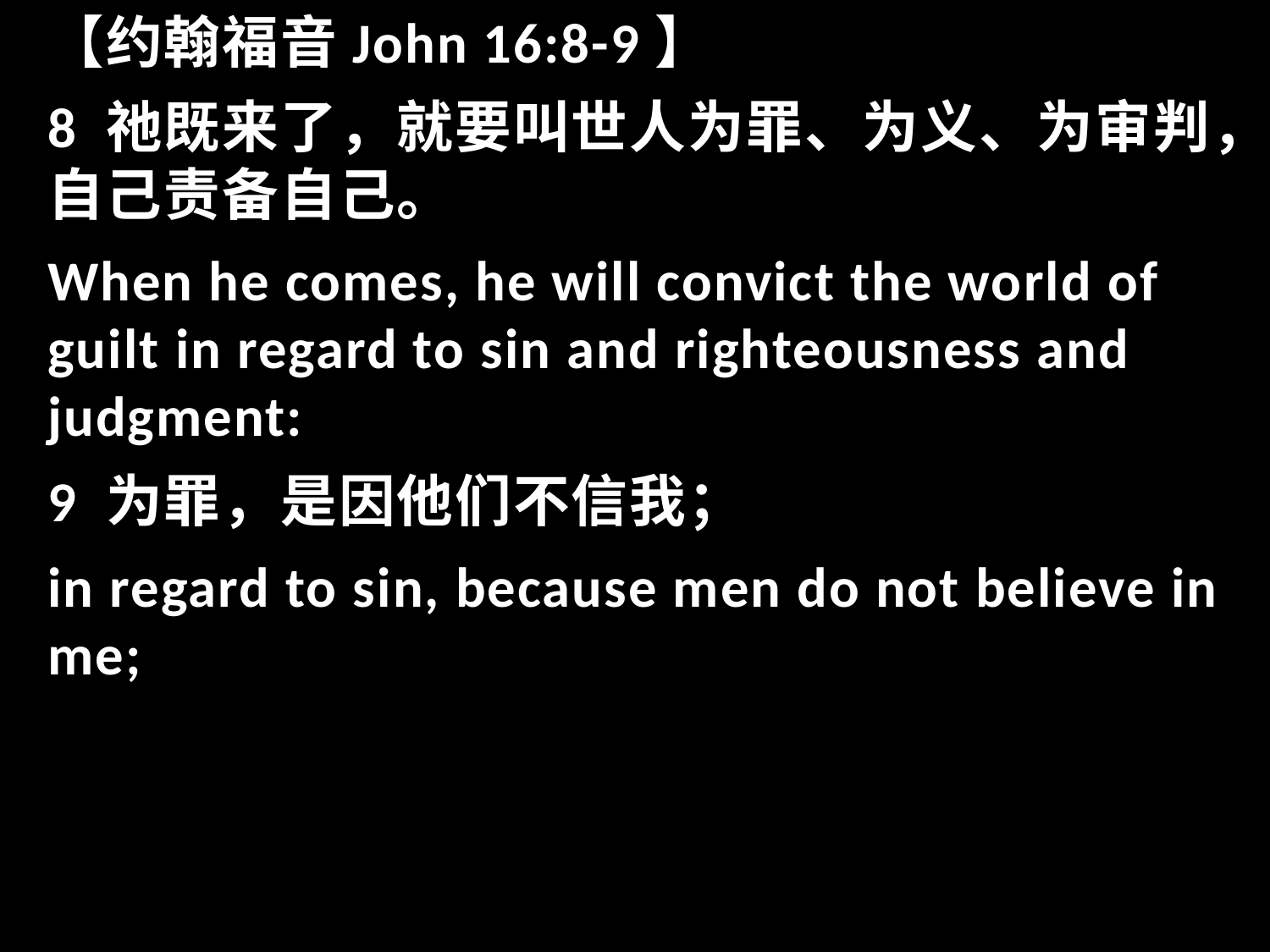

【约翰福音John 16:8-9】
8 祂既来了，就要叫世人为罪、为义、为审判，自己责备自己。
When he comes, he will convict the world of guilt in regard to sin and righteousness and judgment:
9 为罪，是因他们不信我；
in regard to sin, because men do not believe in me;